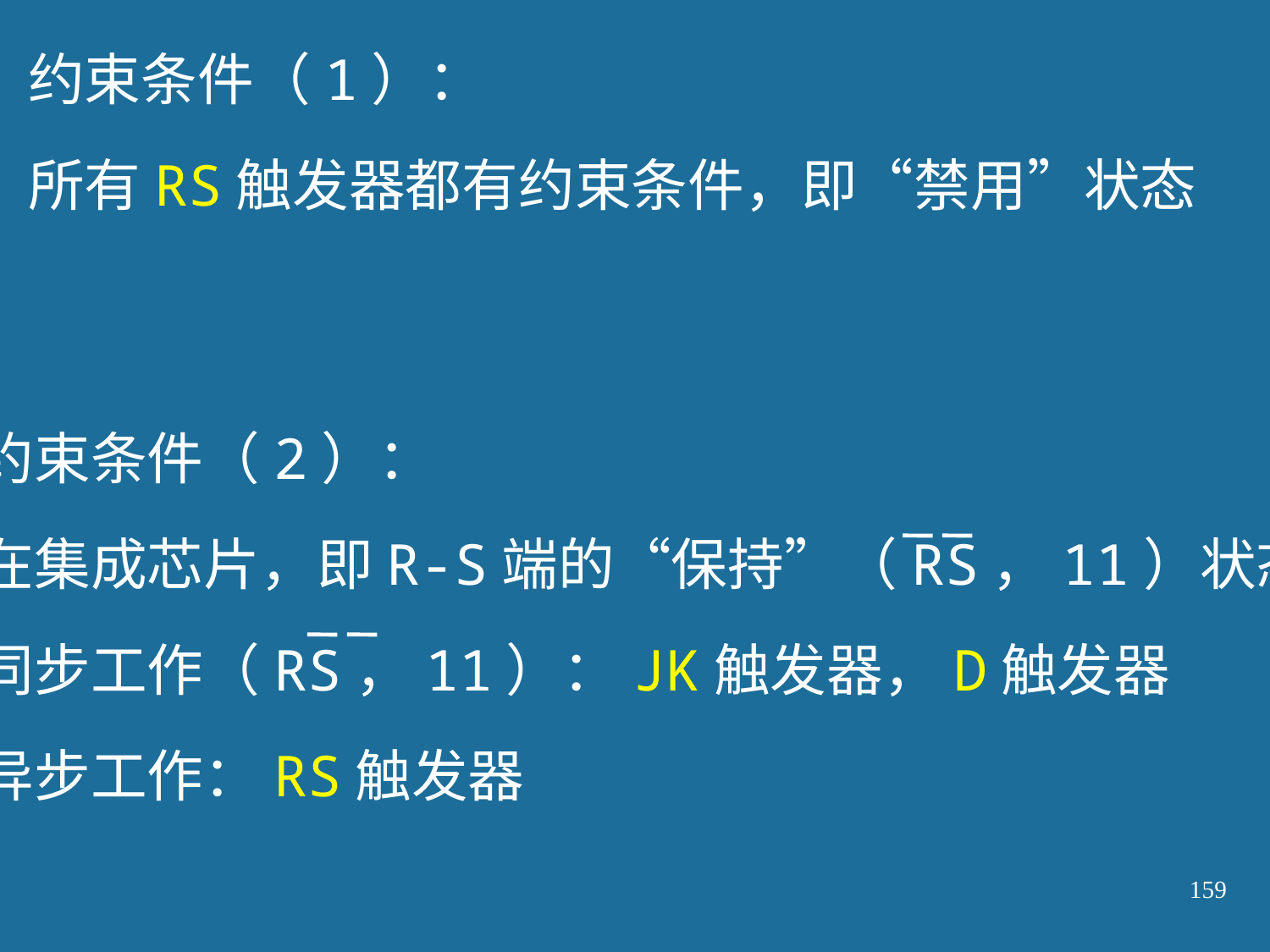

约束条件（1）：

所有RS触发器都有约束条件，即“禁用”状态
约束条件（2）：

在集成芯片，即R-S端的“保持”（RS，11）状态

同步工作（RS，11）：JK触发器，D触发器

异步工作：RS触发器
159